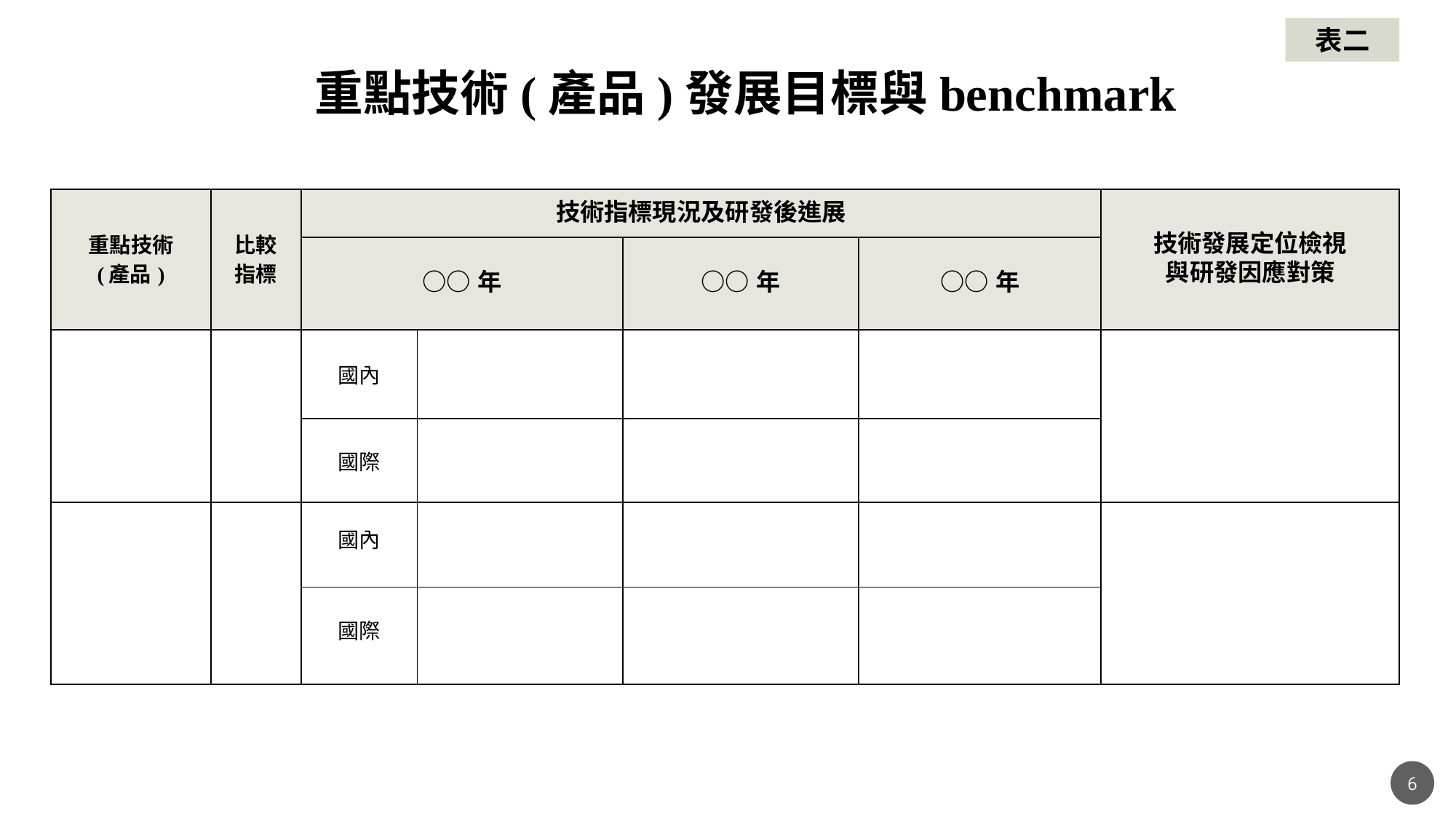

表二
重點技術(產品)發展目標與benchmark
| 重點技術 (產品) | 比較 指標 | 技術指標現況及研發後進展 |  |  |  | 技術發展定位檢視 與研發因應對策 |
| --- | --- | --- | --- | --- | --- | --- |
|  |  | ○○年 |  | ○○年 | ○○年 |  |
|  |  | 國內 |  |  |  |  |
|  |  | 國際 |  |  |  |  |
|  |  | 國內 |  |  |  |  |
|  |  | 國際 |  |  |  |  |
6